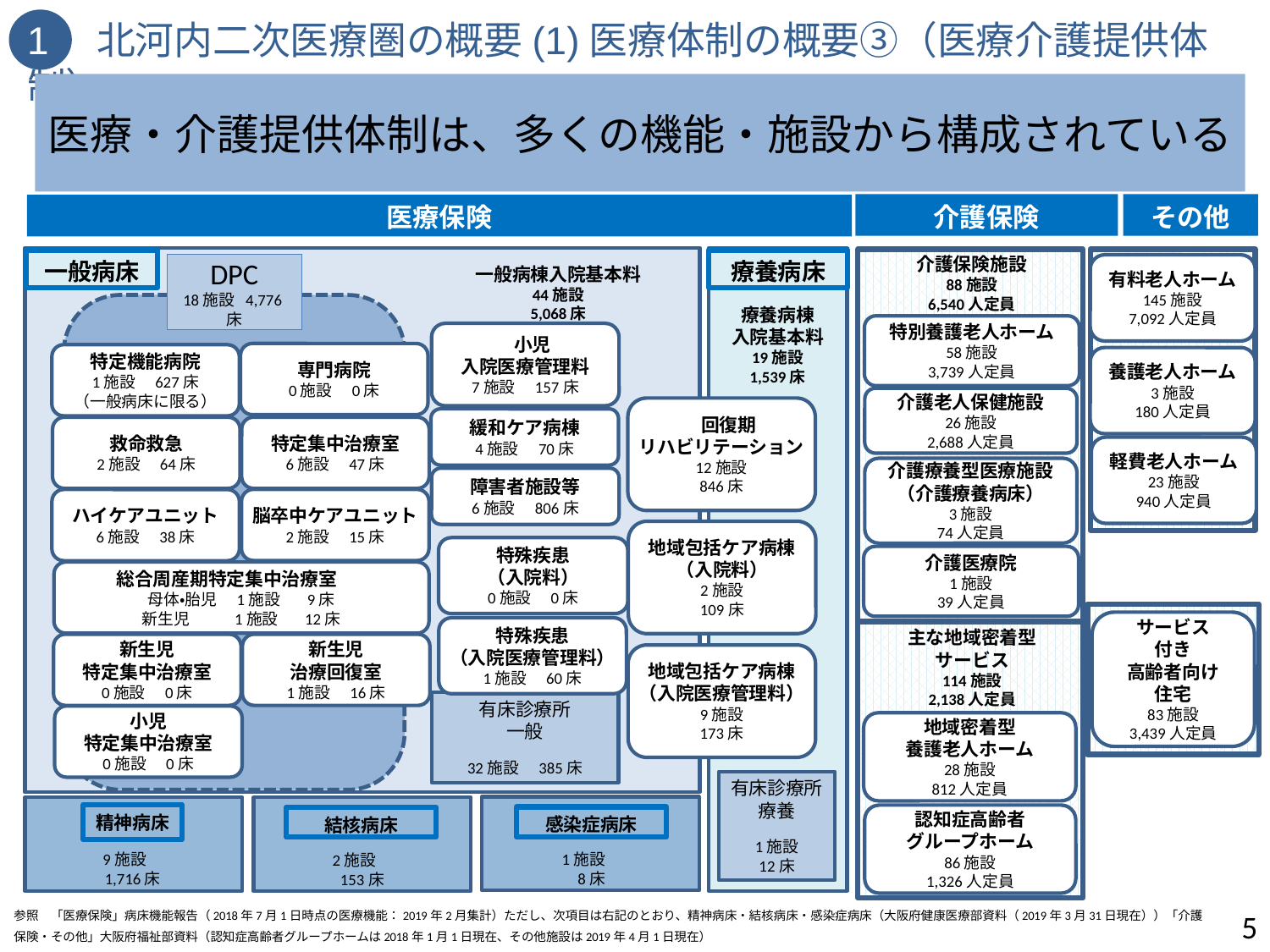

1　北河内二次医療圏の概要(1)医療体制の概要③（医療介護提供体制）
医療・介護提供体制は、多くの機能・施設から構成されている
その他
介護保険
医療保険
介護保険施設
88施設
6,540人定員

特別養護老人ホーム
58施設
3,739人定員
介護老人保健施設
26施設
2,688人定員
介護療養型医療施設
（介護療養病床）
3施設
74人定員
主な地域密着型サービス
114施設
2,138人定員

地域密着型
養護老人ホーム
28施設
812人定員
認知症高齢者
グループホーム
86施設
1,326人定員

一般病床
療養病床
DPC
18施設  4,776床

一般病棟入院基本料
44施設
5,068床
療養病棟
入院基本料
19施設
1,539床
　小児
入院医療管理料
7施設　157床
   回復期
リハビリテーション
12施設
846床
緩和ケア病棟
4施設　70床
障害者施設等
6施設　806床
地域包括ケア病棟
（入院料）
2施設
109床
地域包括ケア病棟
（入院医療管理料）
9施設
173床
有床診療所
一般

32施設　385床
有床診療所
療養

1施設
12床

感染症病床
1施設
8床

精神病床
9施設
1,716床

結核病床
2施設
153床

有料老人ホーム
145施設
7,092人定員
養護老人ホーム
3施設
180人定員
軽費老人ホーム
23施設
940人定員
専門病院
0施設　0床
特定機能病院
1施設　627床
（一般病床に限る）
救命救急
2施設　64床
特定集中治療室
6施設　47床
脳卒中ケアユニット
2施設　15床
ハイケアユニット
6施設　38床
総合周産期特定集中治療室
母体・胎児　1施設  　9床
新生児　       1施設　  12床
新生児
治療回復室
1施設　16床
新生児
特定集中治療室
0施設　0床
小児
特定集中治療室
0施設　0床
特殊疾患
（入院料）
0施設　0床
介護医療院
1施設
39人定員

サービス
付き
高齢者向け
住宅
83施設
3,439人定員
特殊疾患
（入院医療管理料）
1施設　60床
参照　「医療保険」病床機能報告（2018年7月1日時点の医療機能：2019年2月集計）ただし、次項目は右記のとおり、精神病床・結核病床・感染症病床（大阪府健康医療部資料（2019年3月31日現在））「介護保険・その他」大阪府福祉部資料（認知症高齢者グループホームは2018年1月1日現在、その他施設は2019年4月1日現在）
5